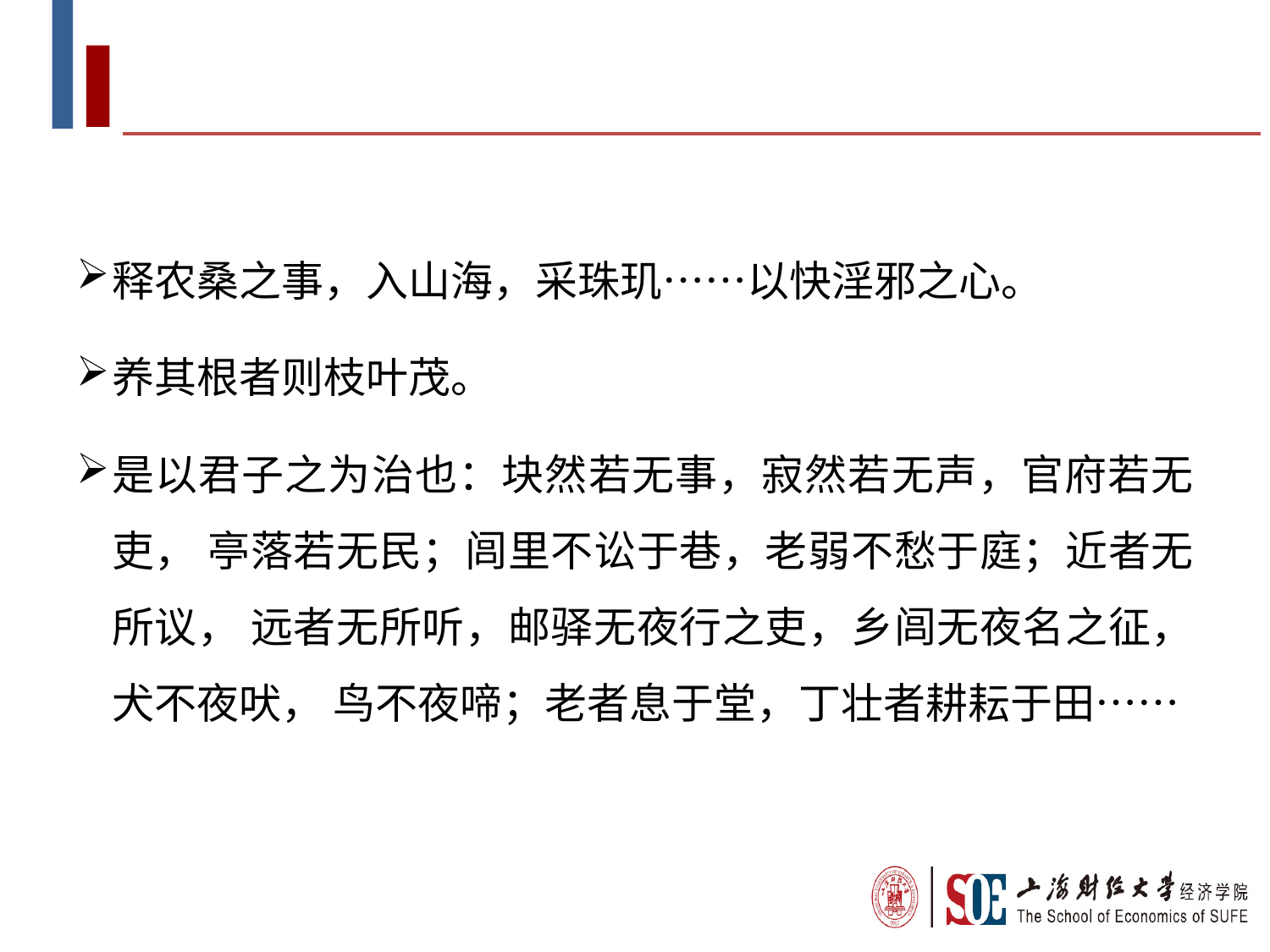

#
释农桑之事，入山海，采珠玑……以快淫邪之心。
养其根者则枝叶茂。
是以君子之为治也：块然若无事，寂然若无声，官府若无吏， 亭落若无民；闾里不讼于巷，老弱不愁于庭；近者无所议， 远者无所听，邮驿无夜行之吏，乡闾无夜名之征，犬不夜吠， 鸟不夜啼；老者息于堂，丁壮者耕耘于田……